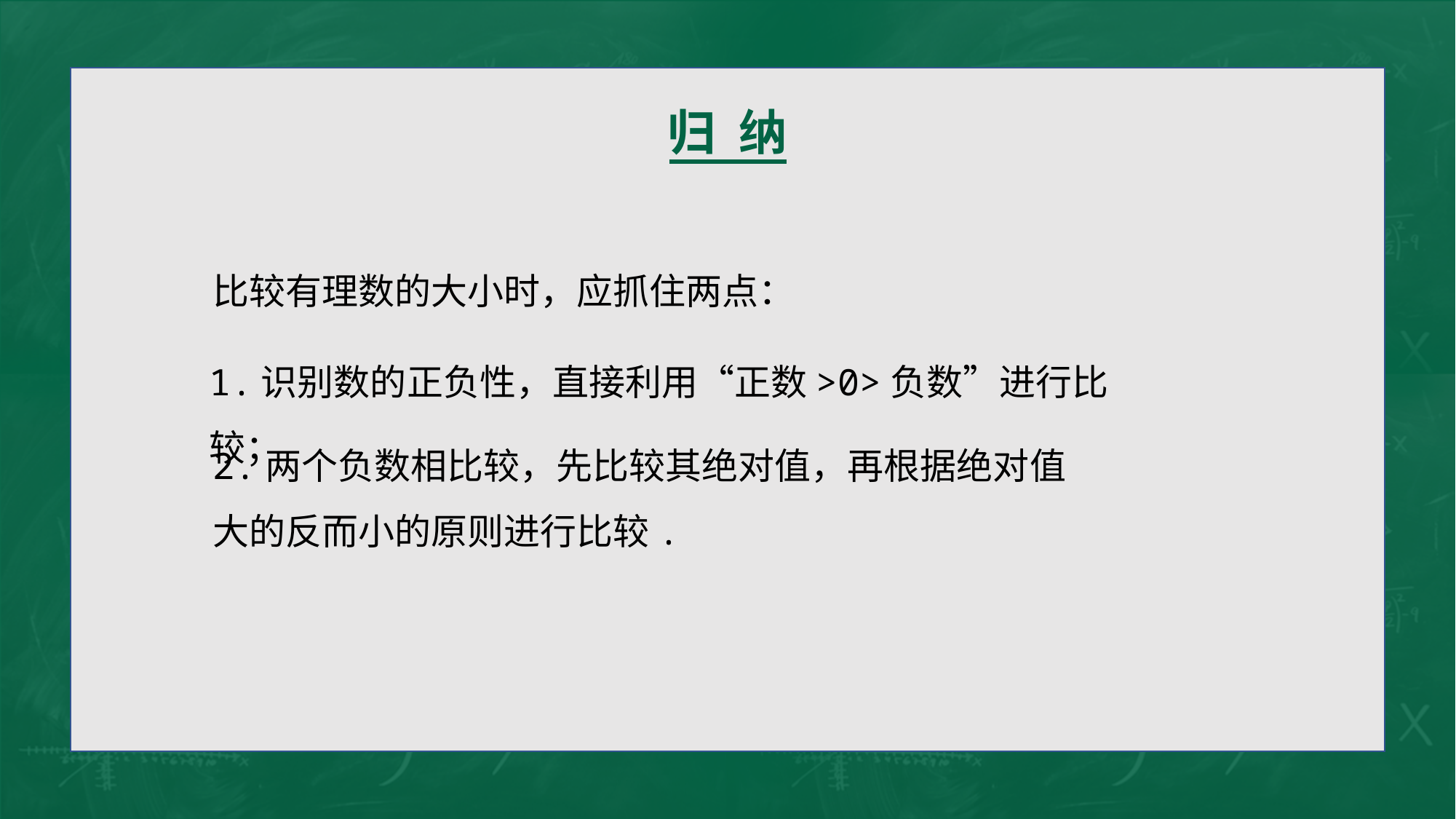

归  纳
比较有理数的大小时，应抓住两点：
1.识别数的正负性，直接利用“正数>0>负数”进行比较；
2.两个负数相比较，先比较其绝对值，再根据绝对值大的反而小的原则进行比较.